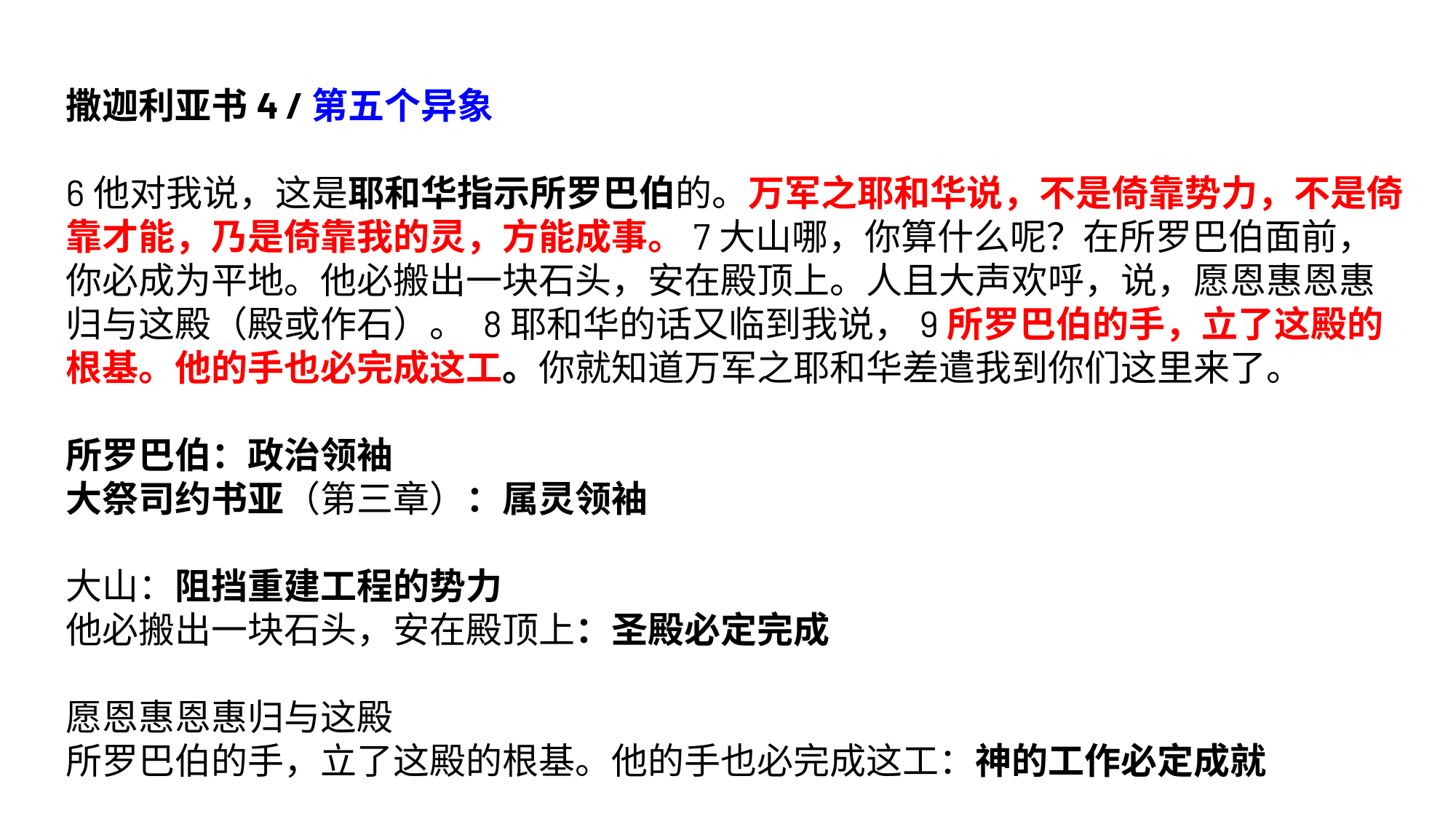

撒迦利亚书4 /第五个异象

6他对我说，这是耶和华指示所罗巴伯的。万军之耶和华说，不是倚靠势力，不是倚靠才能，乃是倚靠我的灵，方能成事。7大山哪，你算什么呢？在所罗巴伯面前，你必成为平地。他必搬出一块石头，安在殿顶上。人且大声欢呼，说，愿恩惠恩惠归与这殿（殿或作石）。 8耶和华的话又临到我说，9所罗巴伯的手，立了这殿的根基。他的手也必完成这工。你就知道万军之耶和华差遣我到你们这里来了。

所罗巴伯：政治领袖
大祭司约书亚（第三章）：属灵领袖

大山：阻挡重建工程的势力
他必搬出一块石头，安在殿顶上：圣殿必定完成

愿恩惠恩惠归与这殿
所罗巴伯的手，立了这殿的根基。他的手也必完成这工：神的工作必定成就